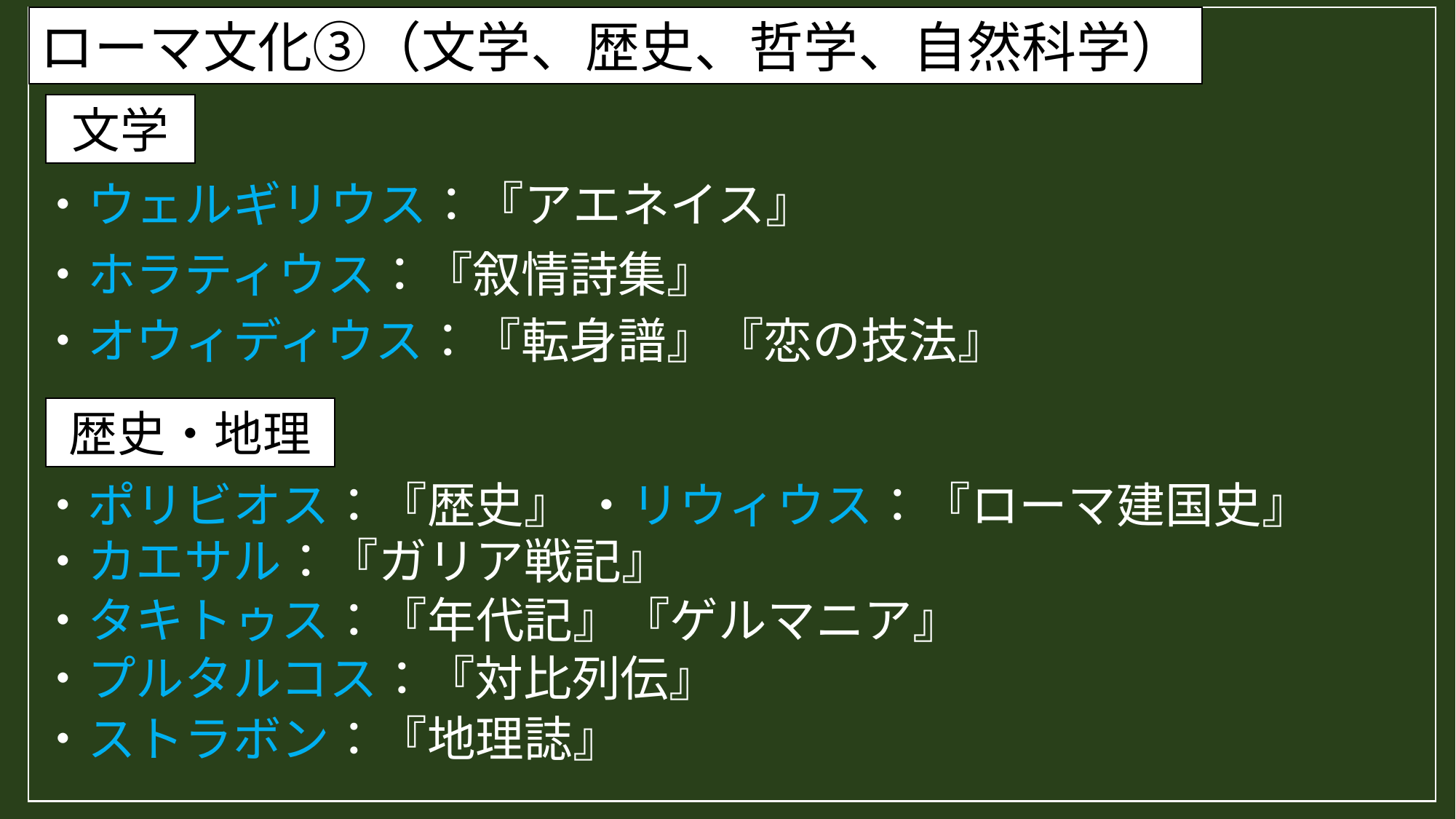

ローマ文化③（文学、歴史、哲学、自然科学）
文学
・ウェルギリウス：『アエネイス』
・ホラティウス：『叙情詩集』
・オウィディウス：『転身譜』『恋の技法』
歴史・地理
・リウィウス：『ローマ建国史』
・ポリビオス：『歴史』
・カエサル：『ガリア戦記』
・タキトゥス：『年代記』『ゲルマニア』
・プルタルコス：『対比列伝』
・ストラボン：『地理誌』